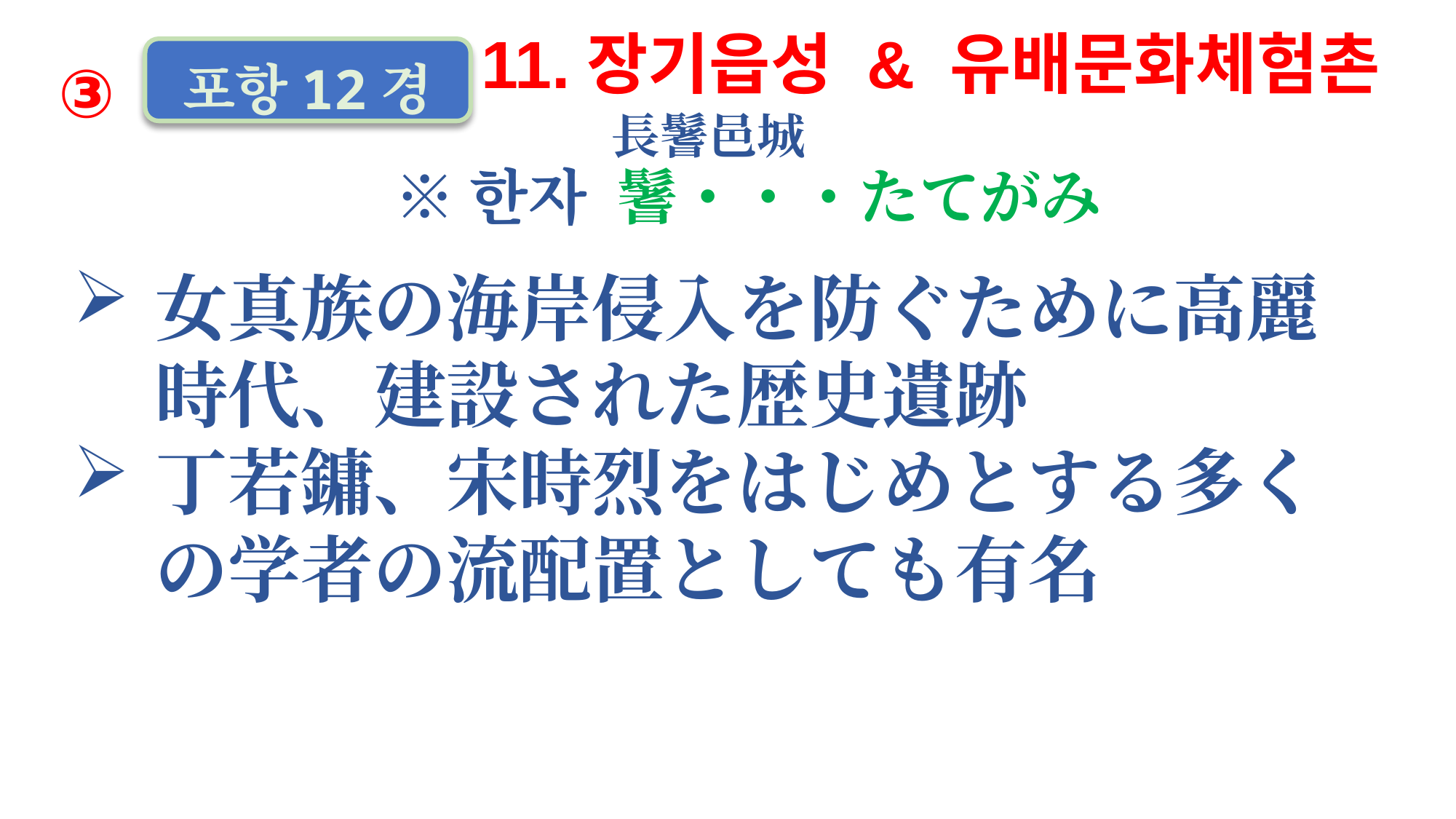

③
11.장기읍성 & 유배문화체험촌
포항12경
長鬐邑城
※한자  鬐・・・たてがみ
女真族の海岸侵入を防ぐために高麗時代、建設された歴史遺跡
丁若鏞、宋時烈をはじめとする多くの学者の流配置としても有名